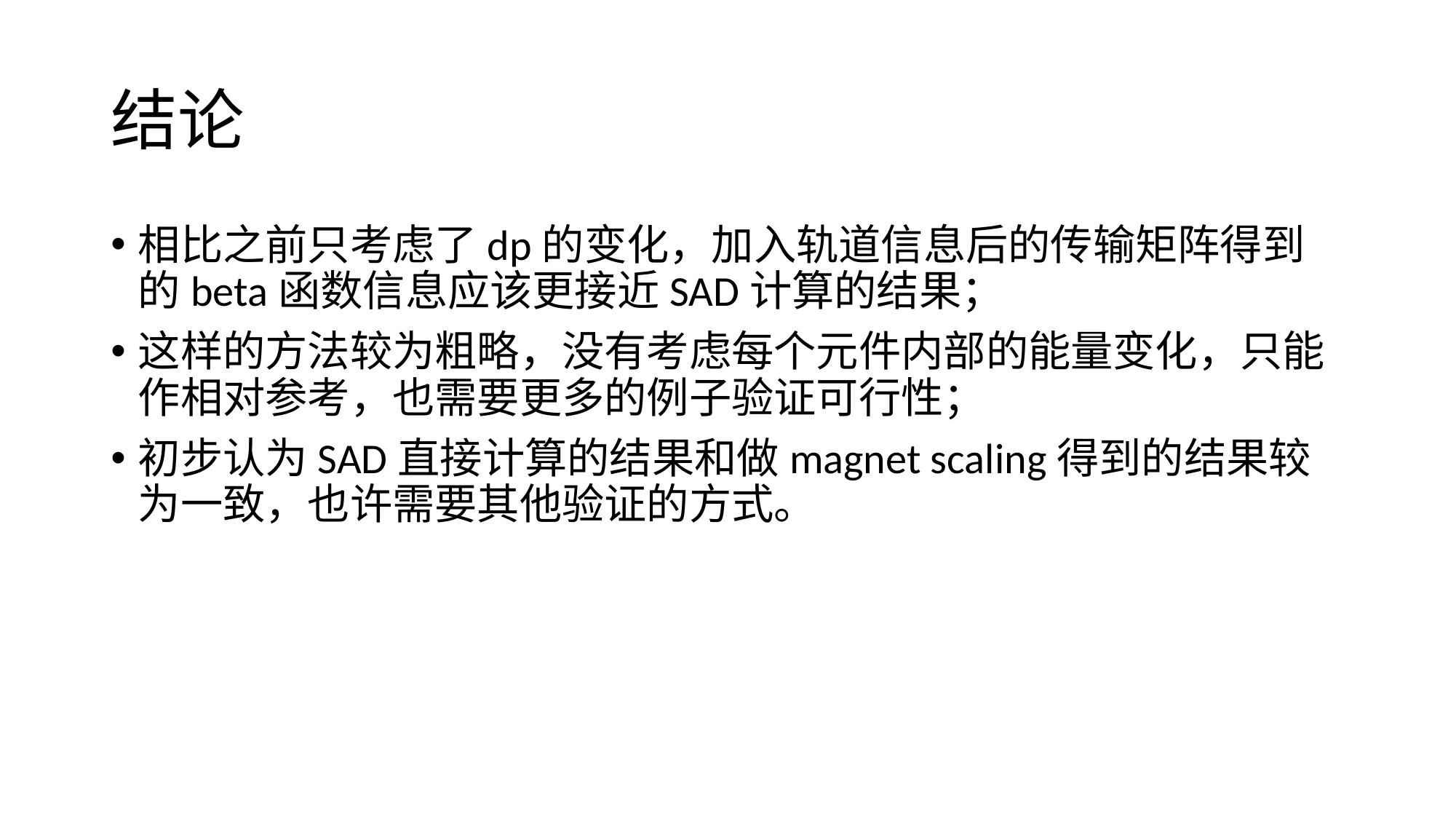

# 结论
相比之前只考虑了dp的变化，加入轨道信息后的传输矩阵得到的beta函数信息应该更接近SAD计算的结果；
这样的方法较为粗略，没有考虑每个元件内部的能量变化，只能作相对参考，也需要更多的例子验证可行性；
初步认为SAD直接计算的结果和做magnet scaling得到的结果较为一致，也许需要其他验证的方式。